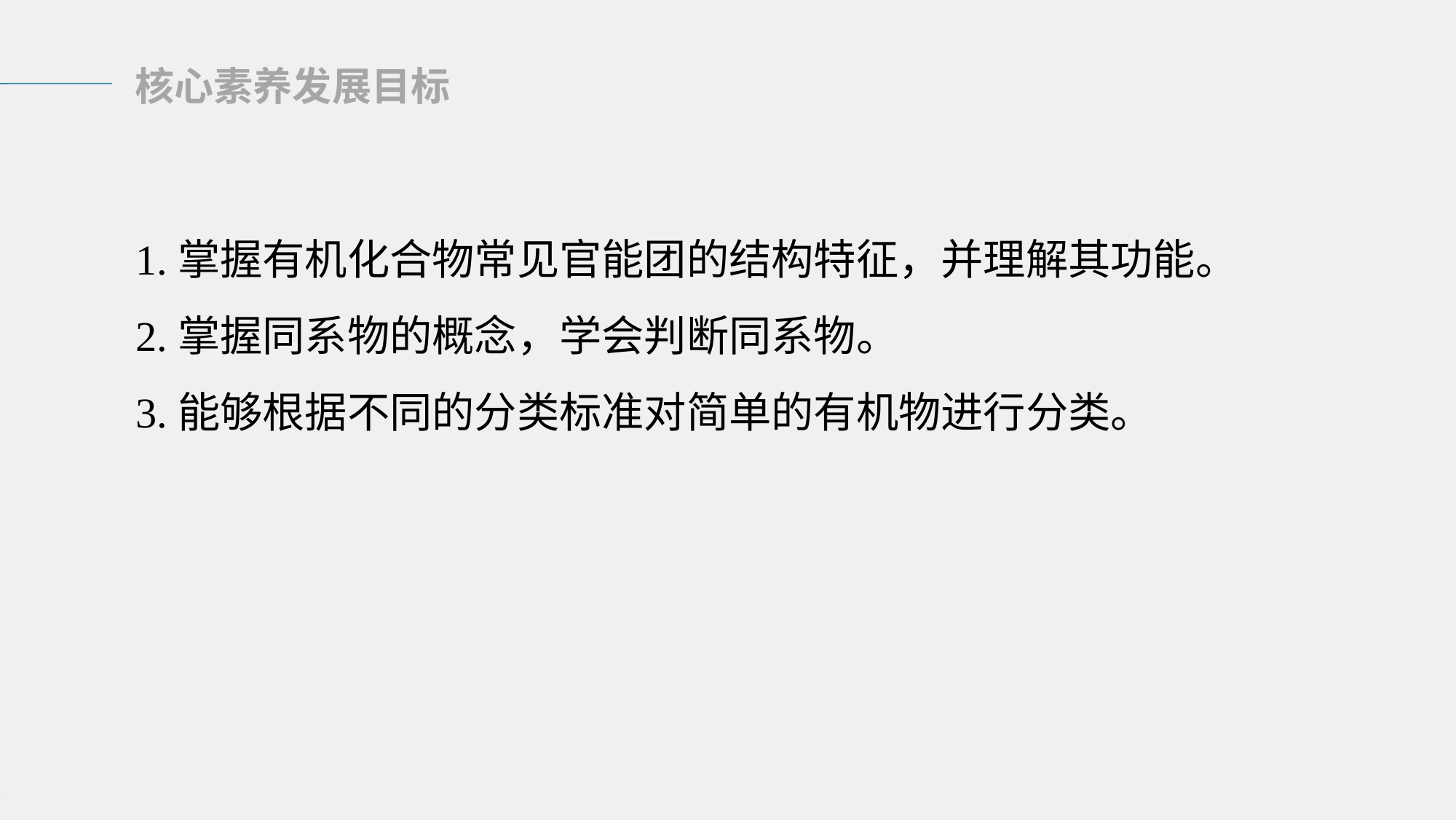

核心素养发展目标
1.掌握有机化合物常见官能团的结构特征，并理解其功能。
2.掌握同系物的概念，学会判断同系物。
3.能够根据不同的分类标准对简单的有机物进行分类。